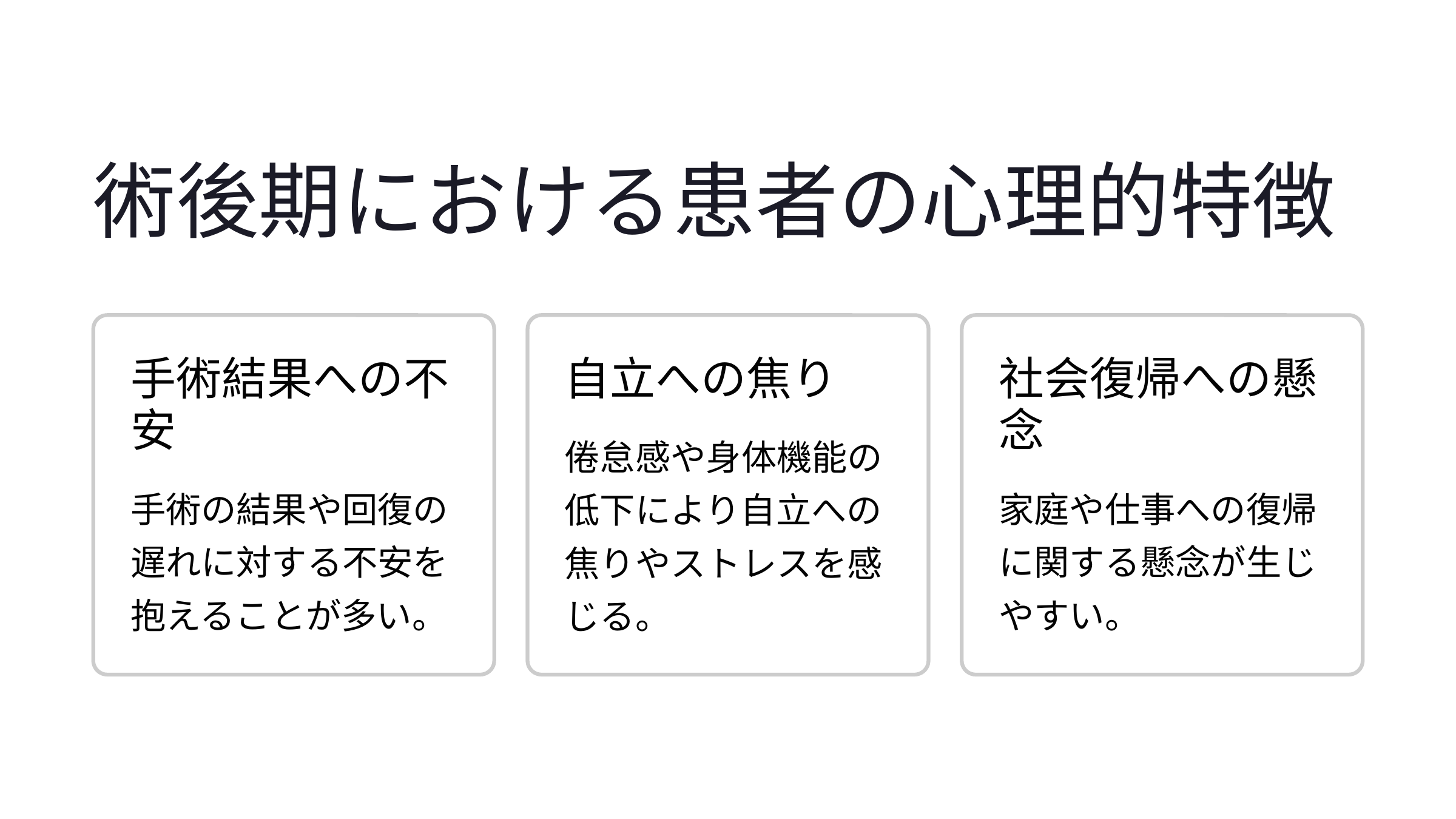

術後期における患者の心理的特徴

手術結果への不安
自立への焦り
社会復帰への懸念
倦怠感や身体機能の低下により自立への焦りやストレスを感じる。
手術の結果や回復の遅れに対する不安を抱えることが多い。
家庭や仕事への復帰に関する懸念が生じやすい。